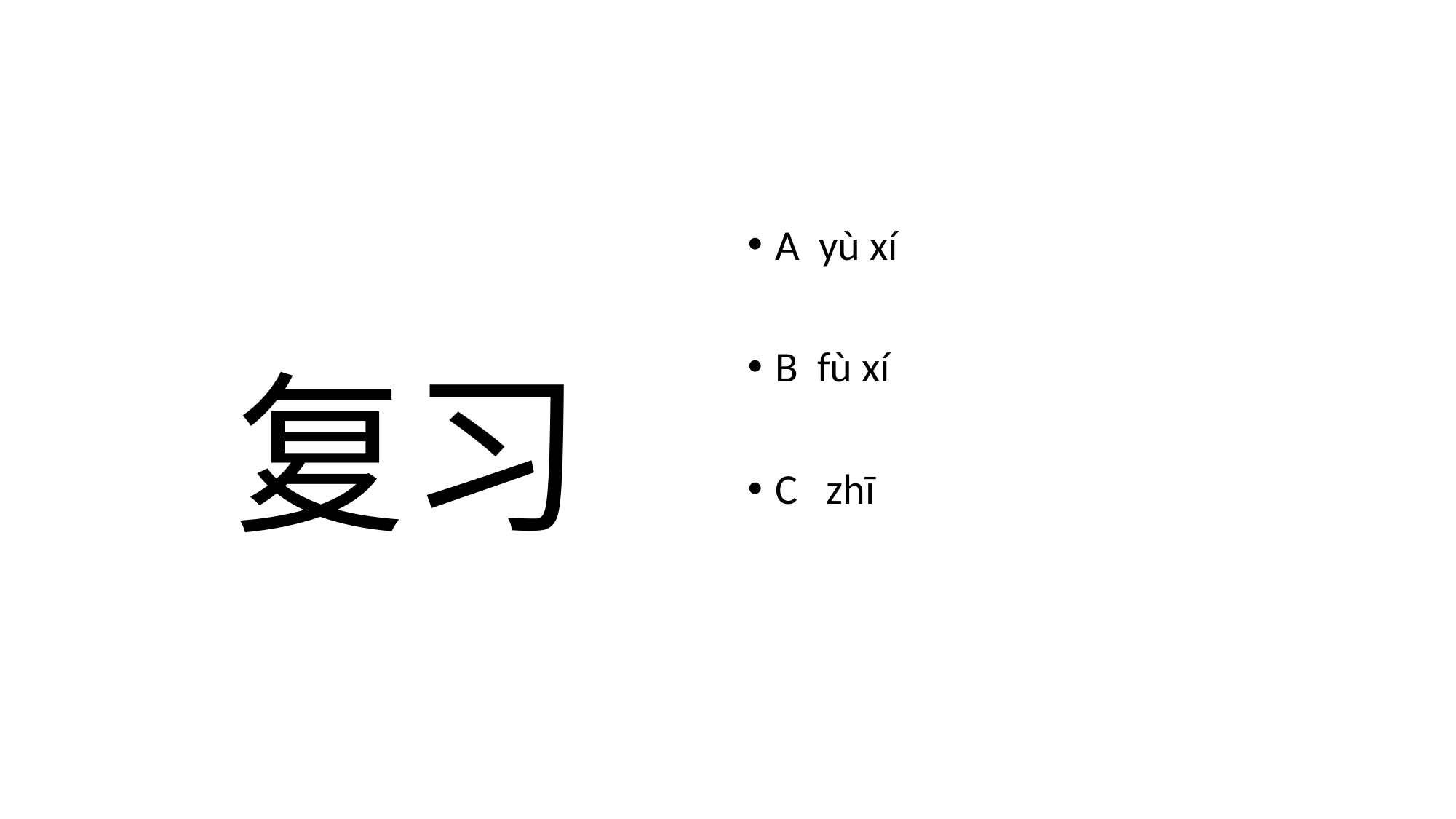

#

A  yù xí

B  fù xí

C   zhī

复习